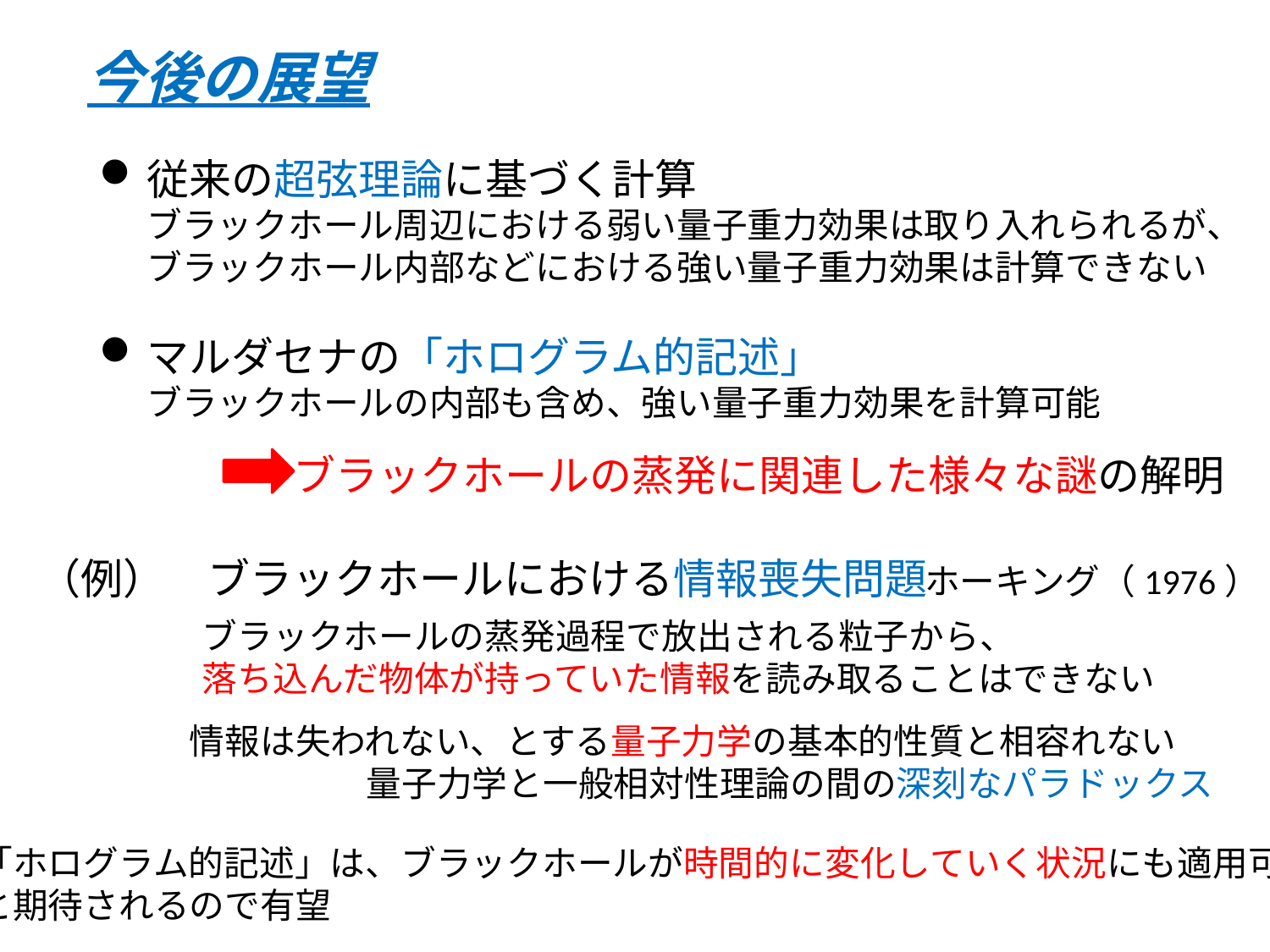

今後の展望
従来の超弦理論に基づく計算
ブラックホール周辺における弱い量子重力効果は取り入れられるが、
ブラックホール内部などにおける強い量子重力効果は計算できない
マルダセナの「ホログラム的記述」
ブラックホールの内部も含め、強い量子重力効果を計算可能
ブラックホールの蒸発に関連した様々な謎の解明

（例）　ブラックホールにおける情報喪失問題
ホーキング（1976）
ブラックホールの蒸発過程で放出される粒子から、
落ち込んだ物体が持っていた情報を読み取ることはできない
情報は失われない、とする量子力学の基本的性質と相容れない
　　　　　量子力学と一般相対性理論の間の深刻なパラドックス
「ホログラム的記述」は、ブラックホールが時間的に変化していく状況にも適用可能
と期待されるので有望